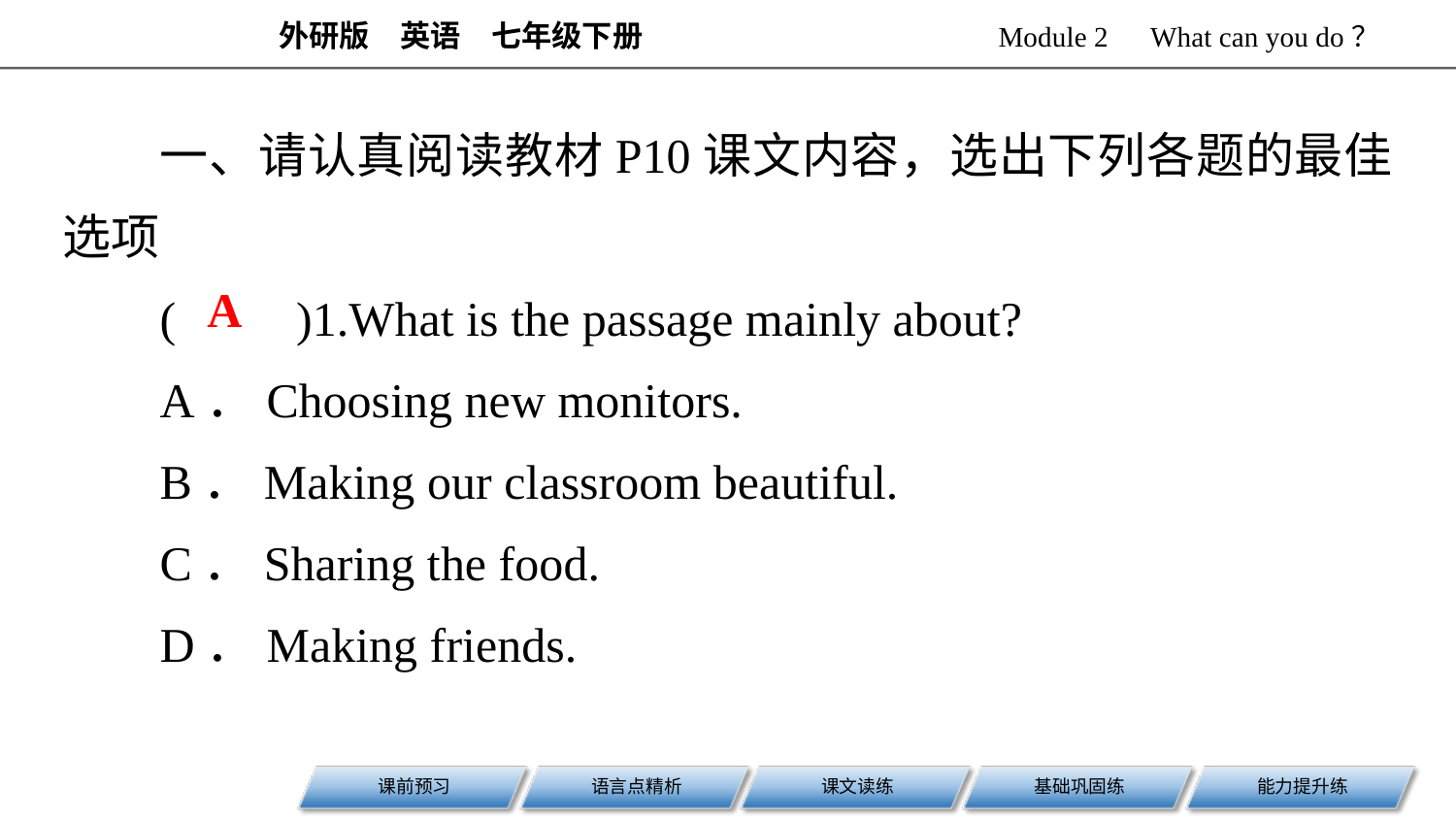

一、请认真阅读教材P10课文内容，选出下列各题的最佳选项
(　　)1.What is the passage mainly about?
A．Choosing new monitors.
B．Making our classroom beautiful.
C．Sharing the food.
D．Making friends.
A